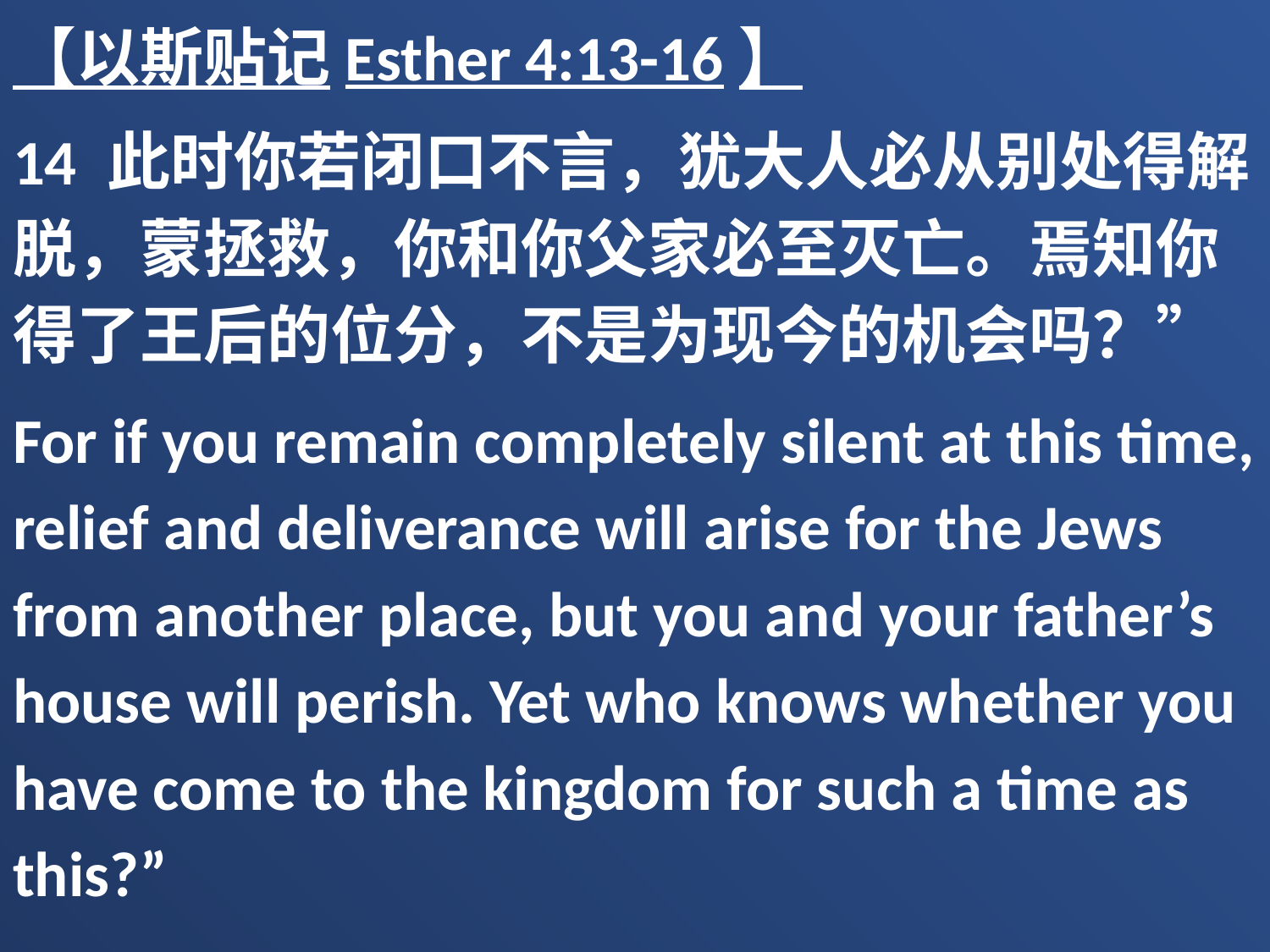

【以斯贴记Esther 4:13-16】
14 此时你若闭口不言，犹大人必从别处得解脱，蒙拯救，你和你父家必至灭亡。焉知你得了王后的位分，不是为现今的机会吗？”
For if you remain completely silent at this time, relief and deliverance will arise for the Jews from another place, but you and your father’s house will perish. Yet who knows whether you have come to the kingdom for such a time as this?”